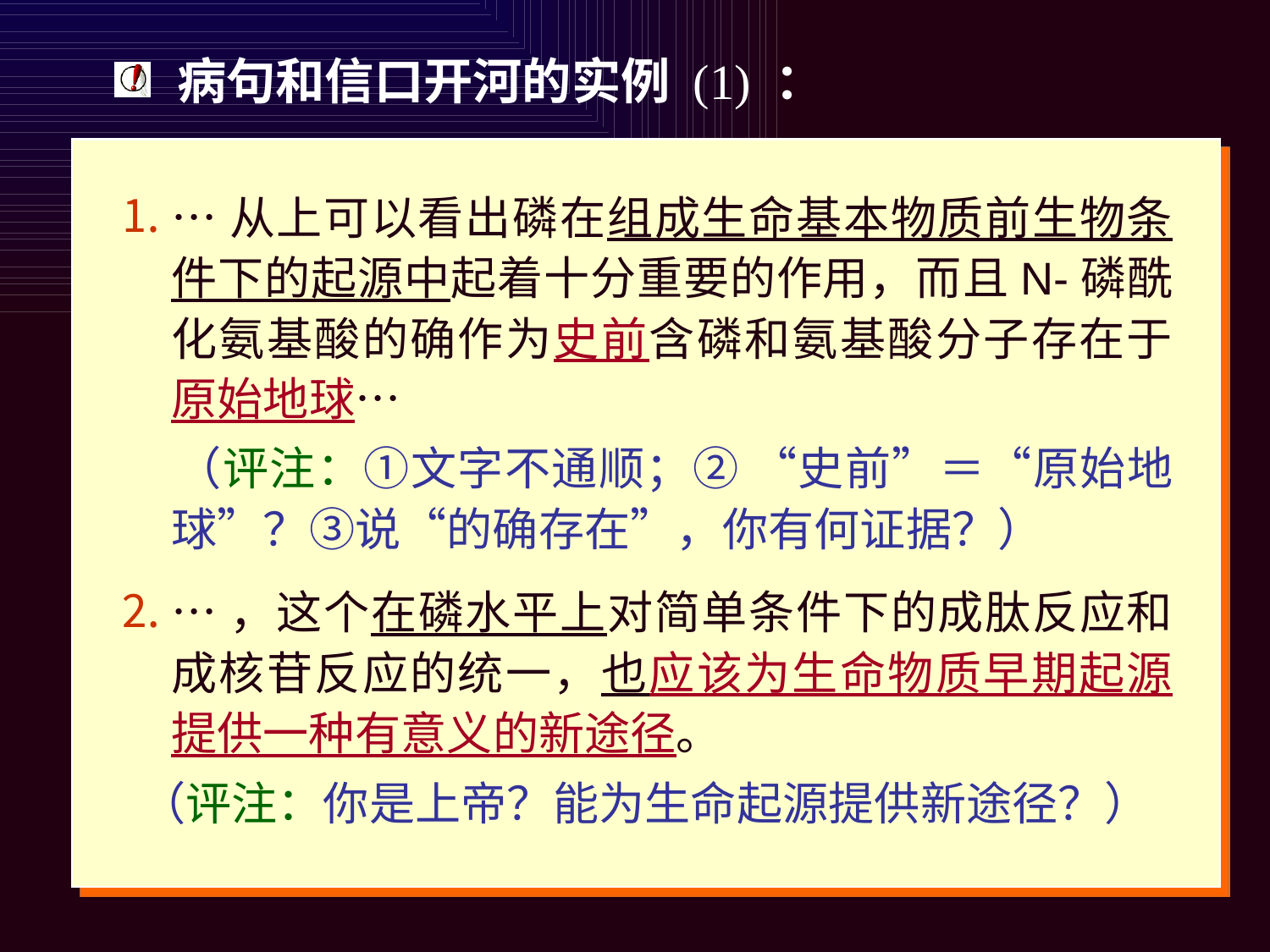

病句和信口开河的实例 (1) ：

…从上可以看出磷在组成生命基本物质前生物条件下的起源中起着十分重要的作用，而且N-磷酰化氨基酸的确作为史前含磷和氨基酸分子存在于原始地球…
    （评注：①文字不通顺；② “史前”＝“原始地球”？③说“的确存在”，你有何证据？）
…，这个在磷水平上对简单条件下的成肽反应和成核苷反应的统一，也应该为生命物质早期起源提供一种有意义的新途径。
 （评注：你是上帝？能为生命起源提供新途径？）